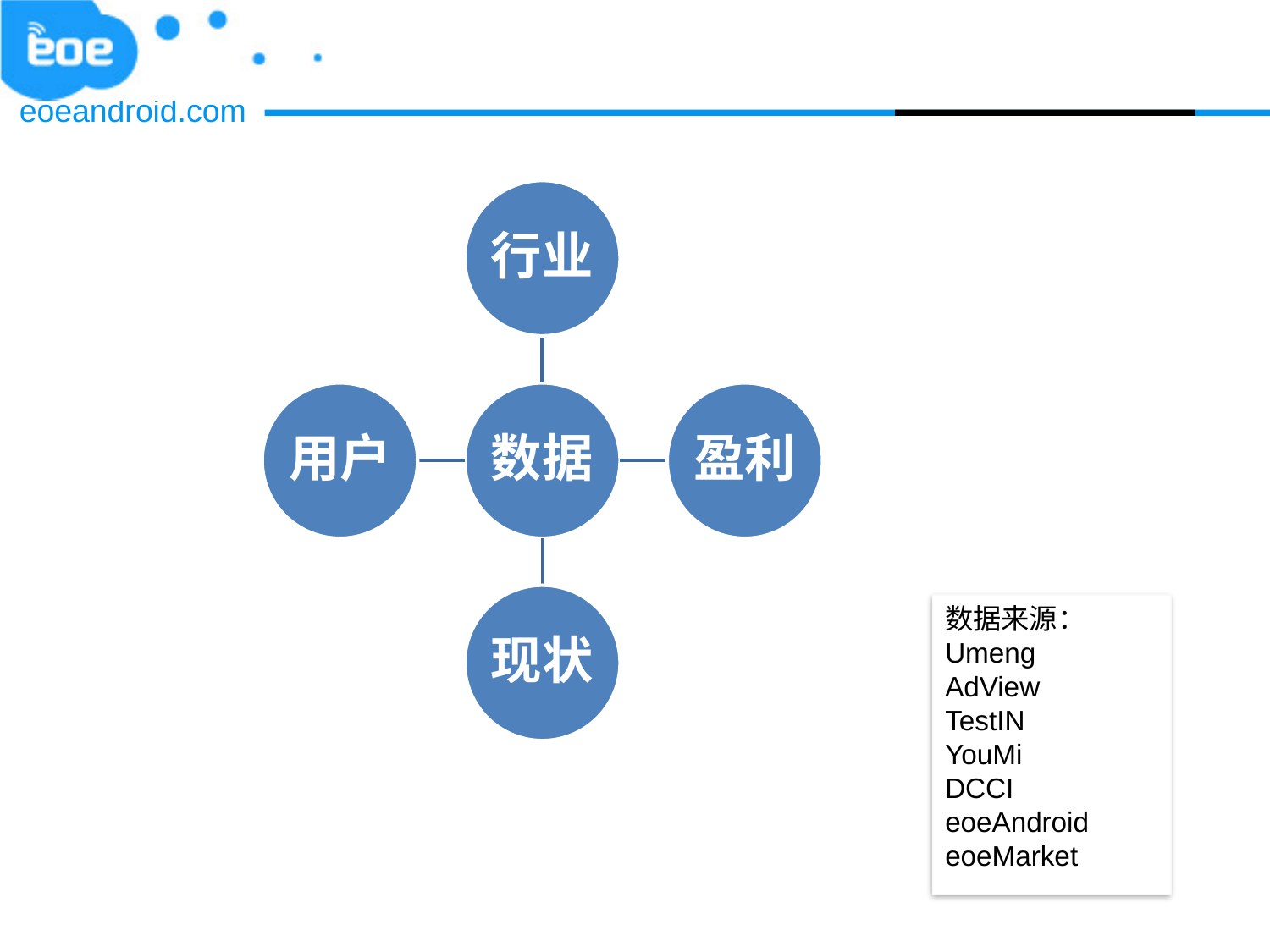

数据

行业

盈利

现状

用户
数据来源：
Umeng
AdView
TestIN
YouMi
DCCI
eoeAndroid
eoeMarket